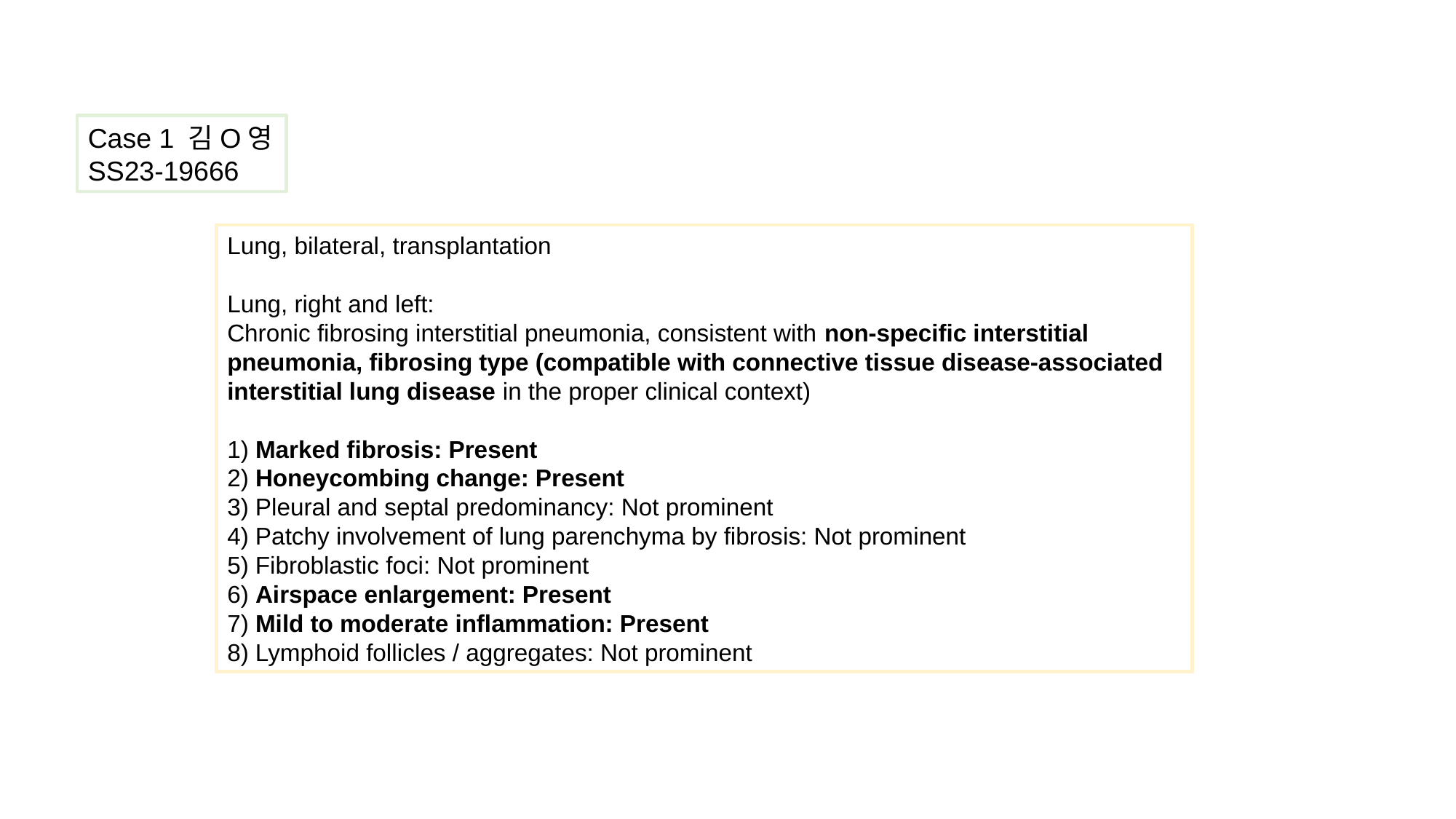

Case 1 김O영SS23-19666
Lung, bilateral, transplantation

Lung, right and left:
Chronic fibrosing interstitial pneumonia, consistent with non-specific interstitial pneumonia, fibrosing type (compatible with connective tissue disease-associated interstitial lung disease in the proper clinical context)

1) Marked fibrosis: Present
2) Honeycombing change: Present
3) Pleural and septal predominancy: Not prominent
4) Patchy involvement of lung parenchyma by fibrosis: Not prominent
5) Fibroblastic foci: Not prominent
6) Airspace enlargement: Present
7) Mild to moderate inflammation: Present
8) Lymphoid follicles / aggregates: Not prominent